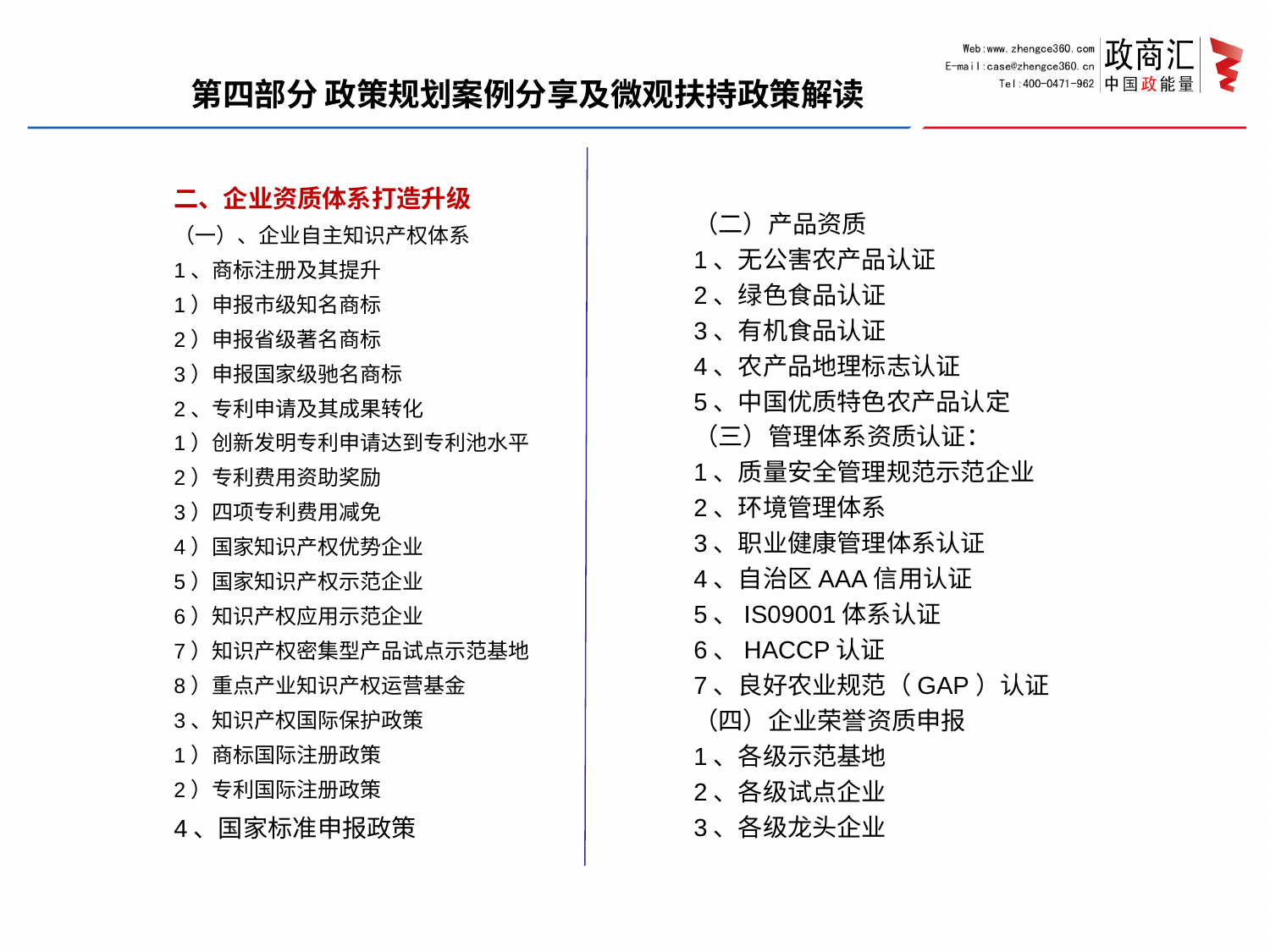

第四部分 政策规划案例分享及微观扶持政策解读
二、企业资质体系打造升级
（一）、企业自主知识产权体系
1、商标注册及其提升
1）申报市级知名商标
2）申报省级著名商标
3）申报国家级驰名商标
2、专利申请及其成果转化
1）创新发明专利申请达到专利池水平
2）专利费用资助奖励
3）四项专利费用减免
4）国家知识产权优势企业
5）国家知识产权示范企业
6）知识产权应用示范企业
7）知识产权密集型产品试点示范基地
8）重点产业知识产权运营基金
3、知识产权国际保护政策
1）商标国际注册政策
2）专利国际注册政策
4、国家标准申报政策

（二）产品资质
1、无公害农产品认证
2、绿色食品认证
3、有机食品认证
4、农产品地理标志认证
5、中国优质特色农产品认定
（三）管理体系资质认证：
1、质量安全管理规范示范企业
2、环境管理体系
3、职业健康管理体系认证
4、自治区AAA信用认证
5、IS09001体系认证
6、HACCP认证
7、良好农业规范（GAP）认证
（四）企业荣誉资质申报
1、各级示范基地
2、各级试点企业
3、各级龙头企业